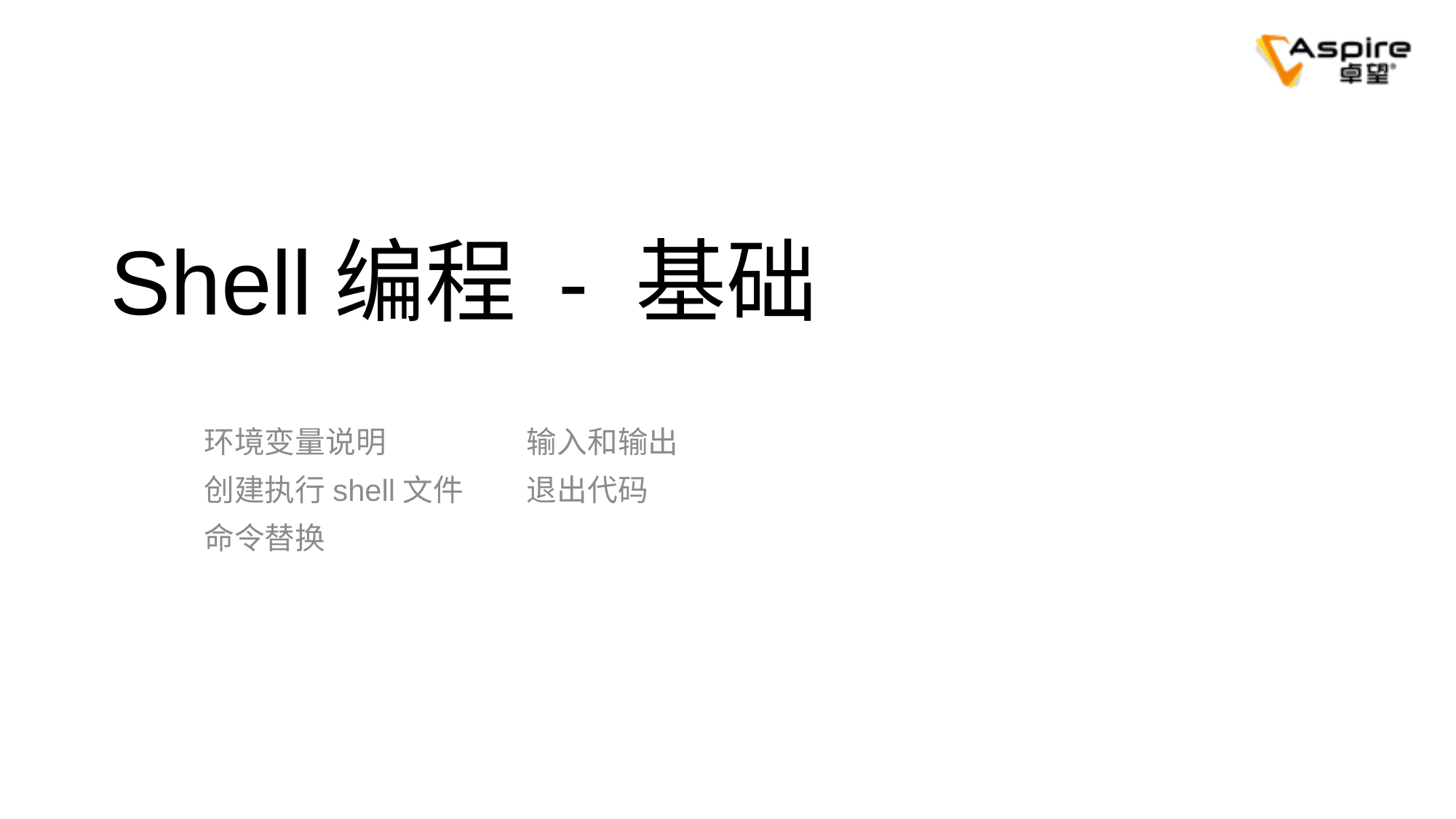

# Shell编程 - 基础
环境变量说明
创建执行shell文件
命令替换
输入和输出
退出代码